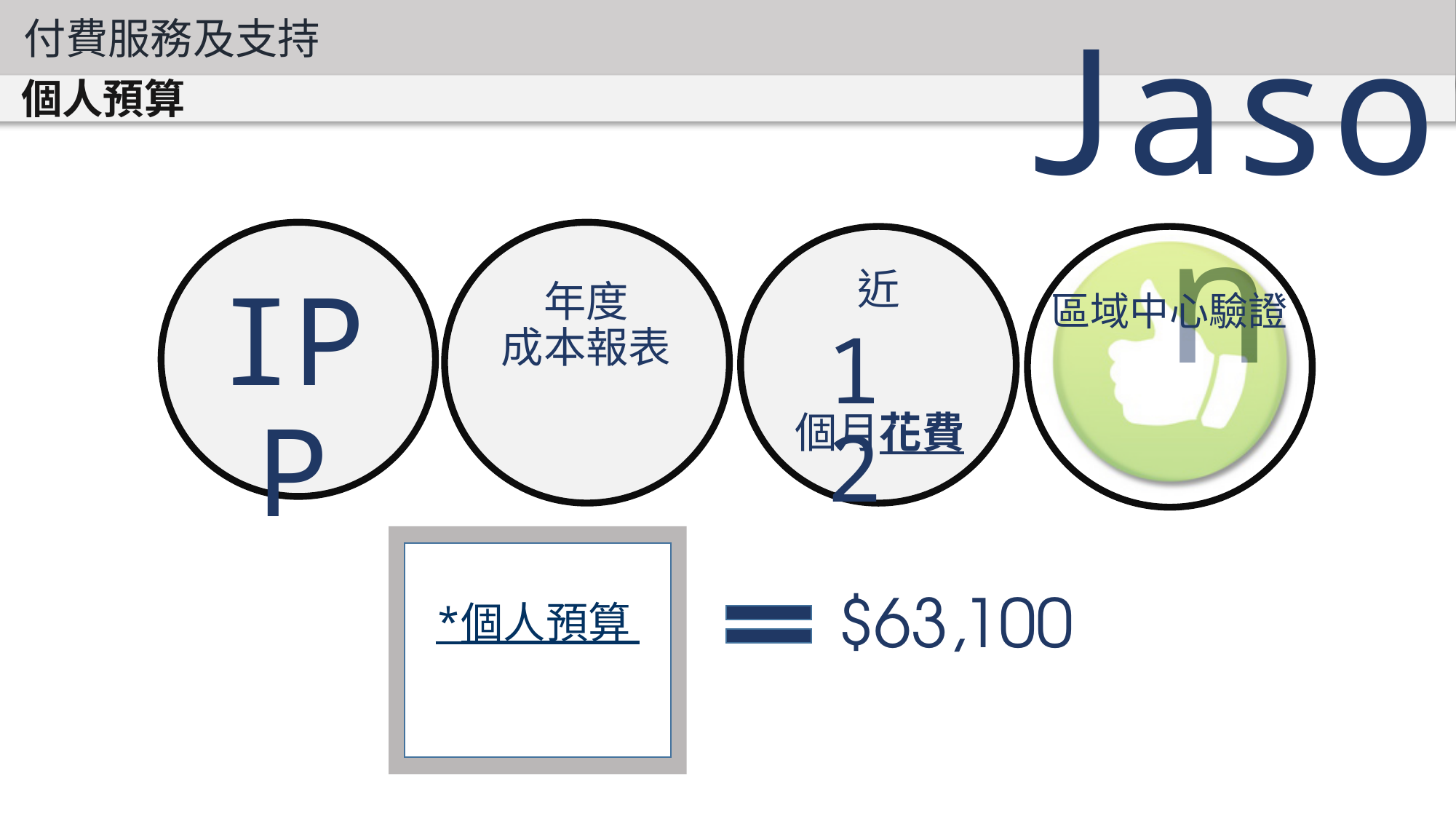

付費服務及支持
Jason
個人預算

近
IPP
年度
成本報表
區域中心驗證
12
個月花費

$63,100
*個人預算